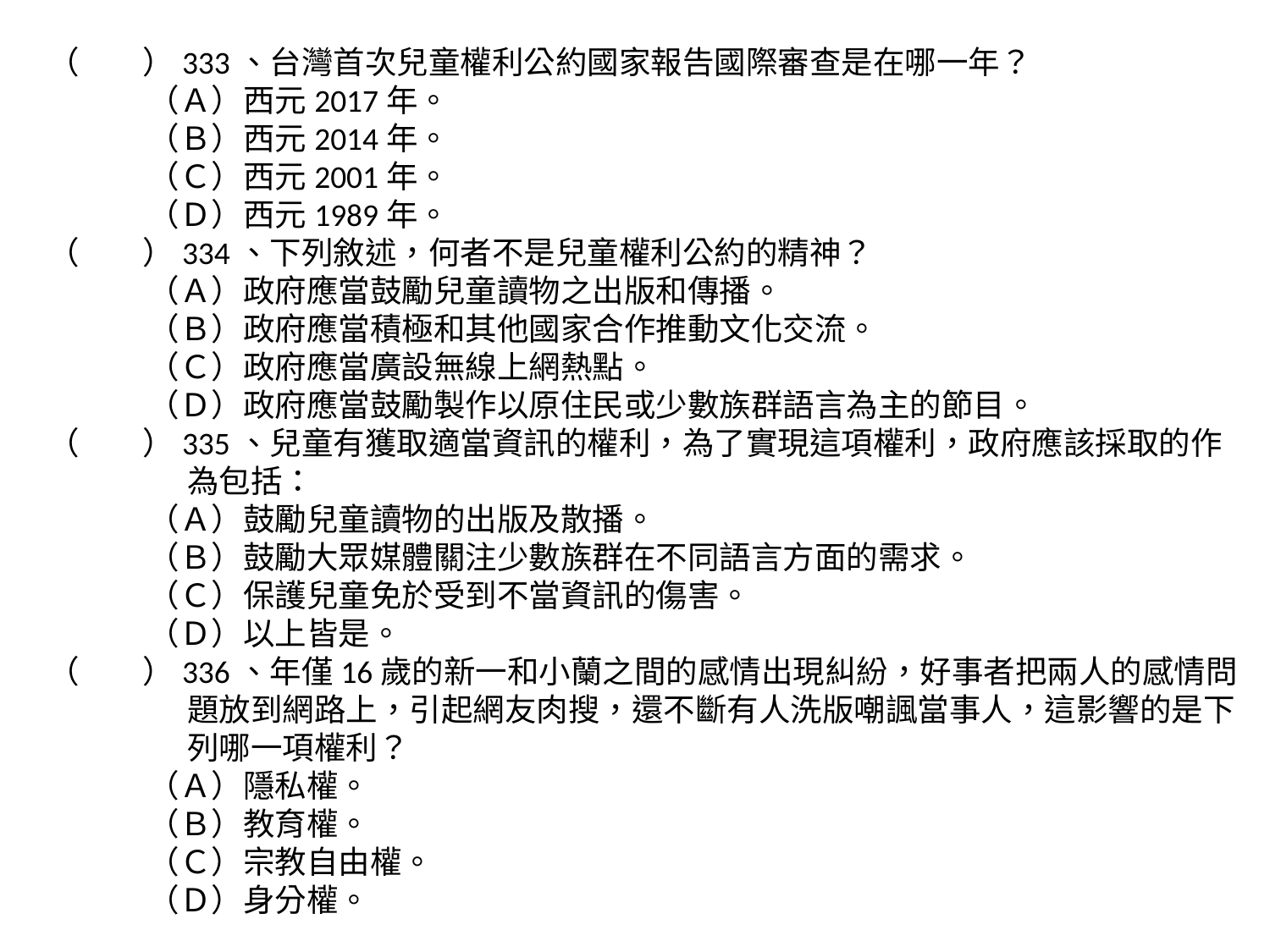

（　　）333、台灣首次兒童權利公約國家報告國際審查是在哪一年？
（Ａ）西元2017年。
（Ｂ）西元2014年。
（Ｃ）西元2001年。
（Ｄ）西元1989年。
（　　）334、下列敘述，何者不是兒童權利公約的精神？
（Ａ）政府應當鼓勵兒童讀物之出版和傳播。
（Ｂ）政府應當積極和其他國家合作推動文化交流。
（Ｃ）政府應當廣設無線上網熱點。
（Ｄ）政府應當鼓勵製作以原住民或少數族群語言為主的節目。
（　　）335、兒童有獲取適當資訊的權利，為了實現這項權利，政府應該採取的作為包括：
（Ａ）鼓勵兒童讀物的出版及散播。
（Ｂ）鼓勵大眾媒體關注少數族群在不同語言方面的需求。
（Ｃ）保護兒童免於受到不當資訊的傷害。
（Ｄ）以上皆是。
（　　）336、年僅16歲的新一和小蘭之間的感情出現糾紛，好事者把兩人的感情問題放到網路上，引起網友肉搜，還不斷有人洗版嘲諷當事人，這影響的是下列哪一項權利？
（Ａ）隱私權。
（Ｂ）教育權。
（Ｃ）宗教自由權。
（Ｄ）身分權。